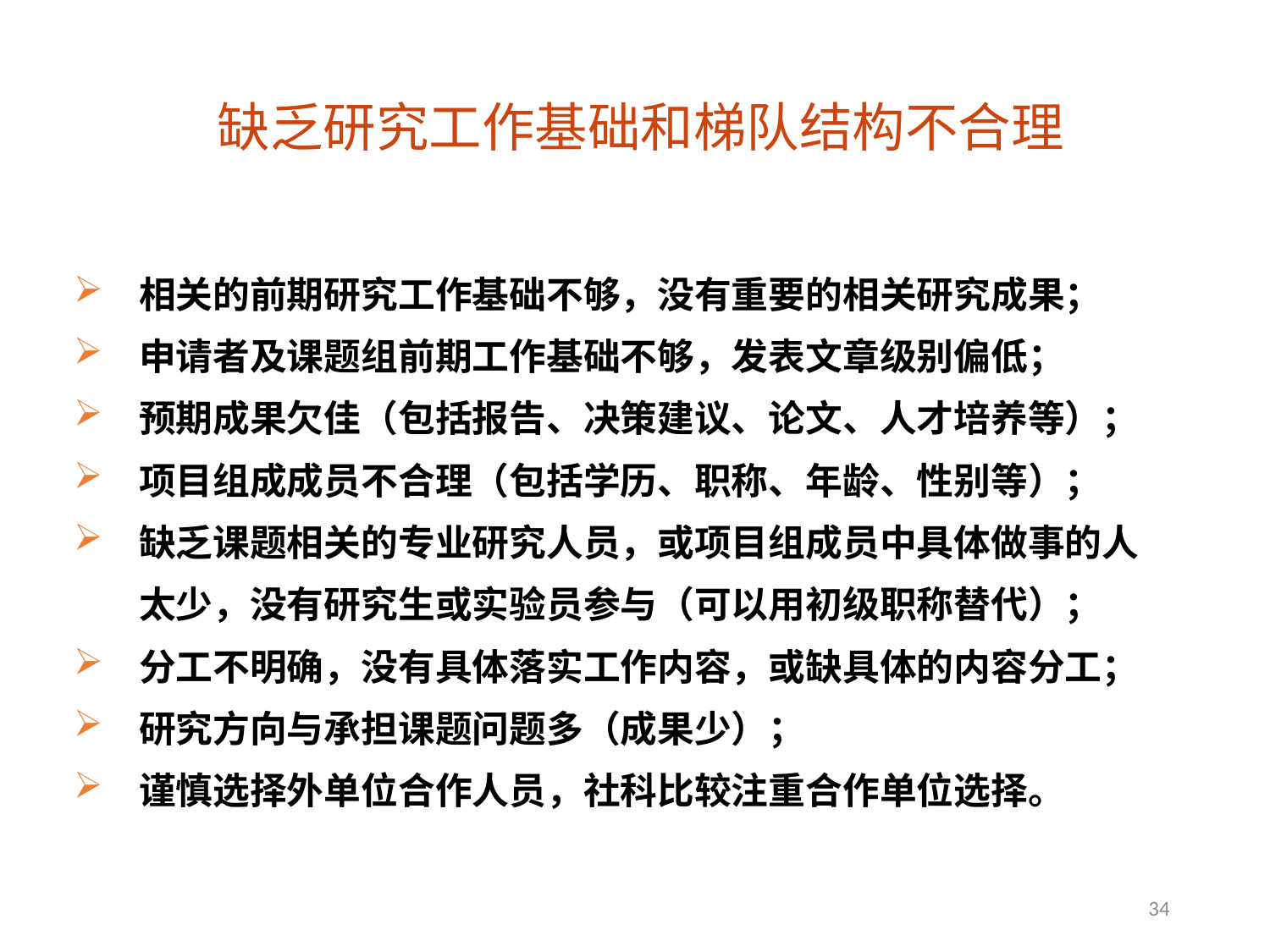

缺乏研究工作基础和梯队结构不合理
相关的前期研究工作基础不够，没有重要的相关研究成果；
申请者及课题组前期工作基础不够，发表文章级别偏低；
预期成果欠佳（包括报告、决策建议、论文、人才培养等）；
项目组成成员不合理（包括学历、职称、年龄、性别等）；
缺乏课题相关的专业研究人员，或项目组成员中具体做事的人太少，没有研究生或实验员参与（可以用初级职称替代）；
分工不明确，没有具体落实工作内容，或缺具体的内容分工；
研究方向与承担课题问题多（成果少）；
谨慎选择外单位合作人员，社科比较注重合作单位选择。
34